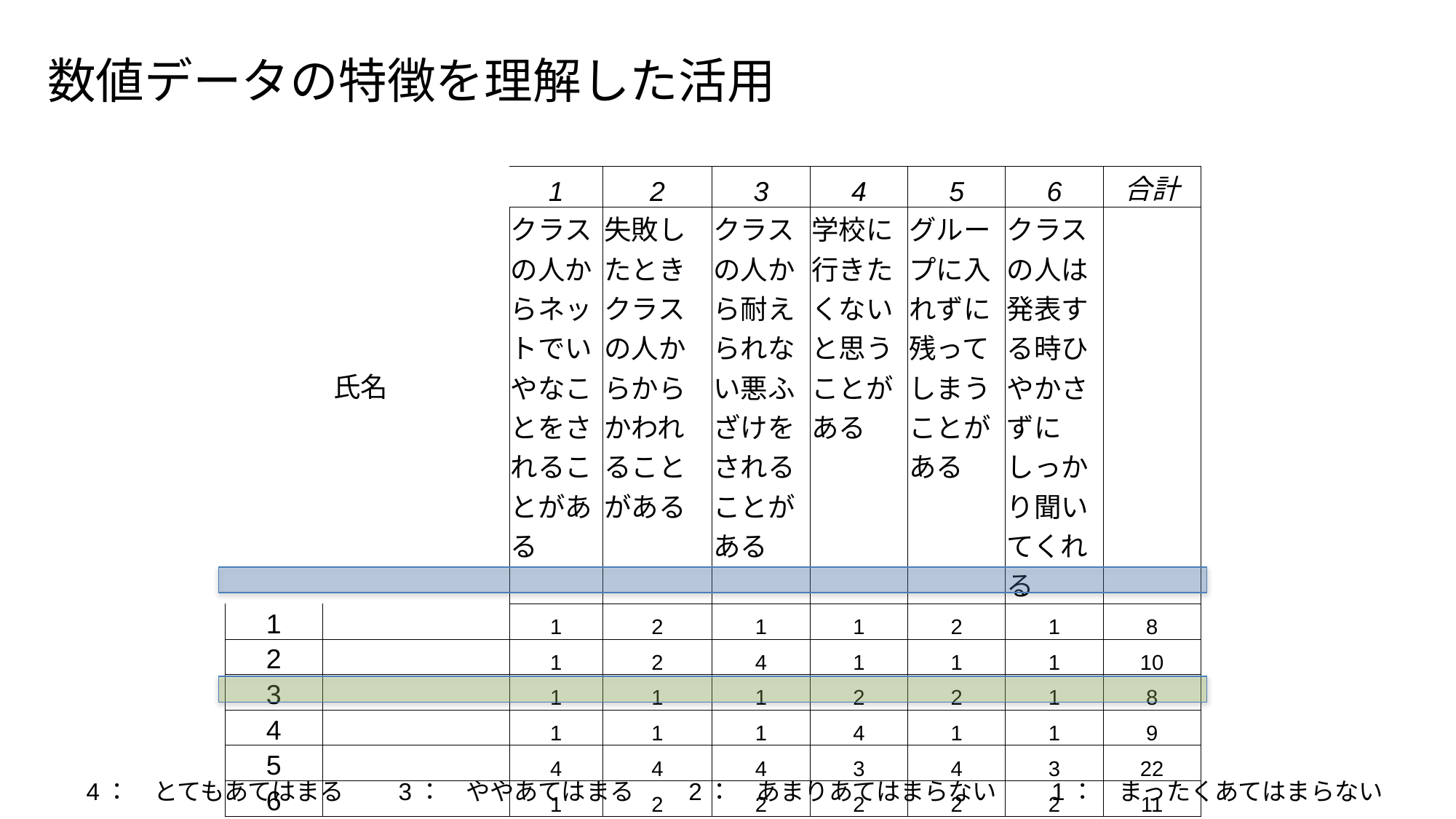

# 数値データの特徴を理解した活用
|  | 氏名 | 1 | 2 | 3 | 4 | 5 | 6 | 合計 |
| --- | --- | --- | --- | --- | --- | --- | --- | --- |
|  |  | クラスの人からネットでいやなことをされることがある | 失敗したときクラスの人からからかわれることがある | クラスの人から耐えられない悪ふざけをされることがある | 学校に行きたくないと思うことがある | グループに入れずに残ってしまうことがある | クラスの人は発表する時ひやかさずにしっかり聞いてくれる |  |
| 1 |  | 1 | 2 | 1 | 1 | 2 | 1 | 8 |
| 2 |  | 1 | 2 | 4 | 1 | 1 | 1 | 10 |
| 3 |  | 1 | 1 | 1 | 2 | 2 | 1 | 8 |
| 4 |  | 1 | 1 | 1 | 4 | 1 | 1 | 9 |
| 5 |  | 4 | 4 | 4 | 3 | 4 | 3 | 22 |
| 6 |  | 1 | 2 | 2 | 2 | 2 | 2 | 11 |

4：　とてもあてはまる　　3：　ややあてはまる　　2：　あまりあてはまらない　　1：　まったくあてはまらない